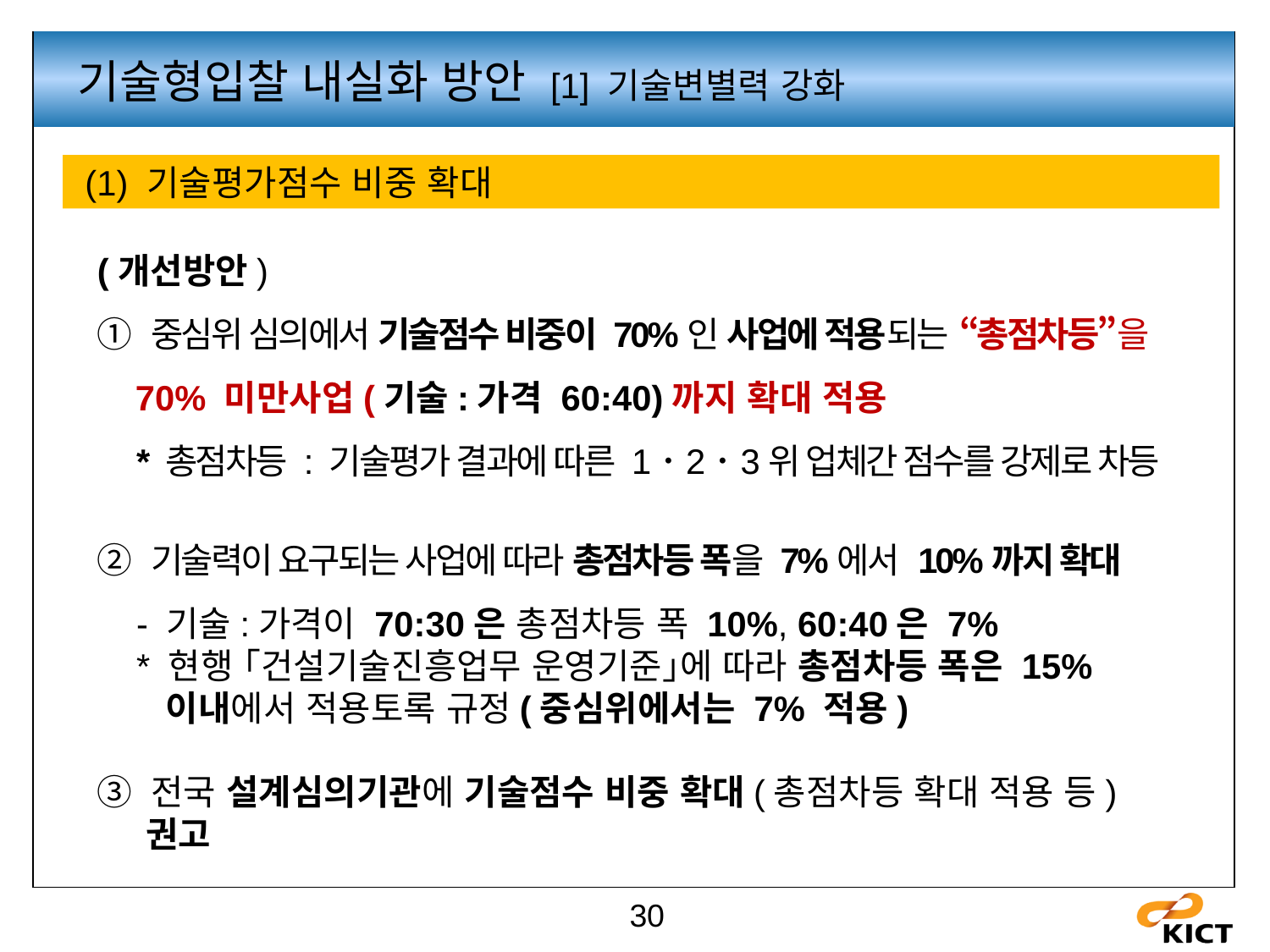

기술형입찰 내실화 방안 [1] 기술변별력 강화
 (1) 기술평가점수 비중 확대
(개선방안)
① 중심위 심의에서 기술점수 비중이 70%인 사업에 적용되는 “총점차등”을
     70% 미만사업(기술:가격 60:40)까지 확대 적용
    * 총점차등 : 기술평가 결과에 따른 1･2･3위 업체간 점수를 강제로 차등
② 기술력이 요구되는 사업에 따라 총점차등 폭을 7%에서 10%까지 확대
    - 기술:가격이 70:30은 총점차등 폭 10%, 60:40은 7%
    * 현행 ｢건설기술진흥업무 운영기준｣에 따라 총점차등 폭은 15%
      이내에서 적용토록 규정(중심위에서는 7% 적용)
③ 전국 설계심의기관에 기술점수 비중 확대(총점차등 확대 적용 등)
    권고
30